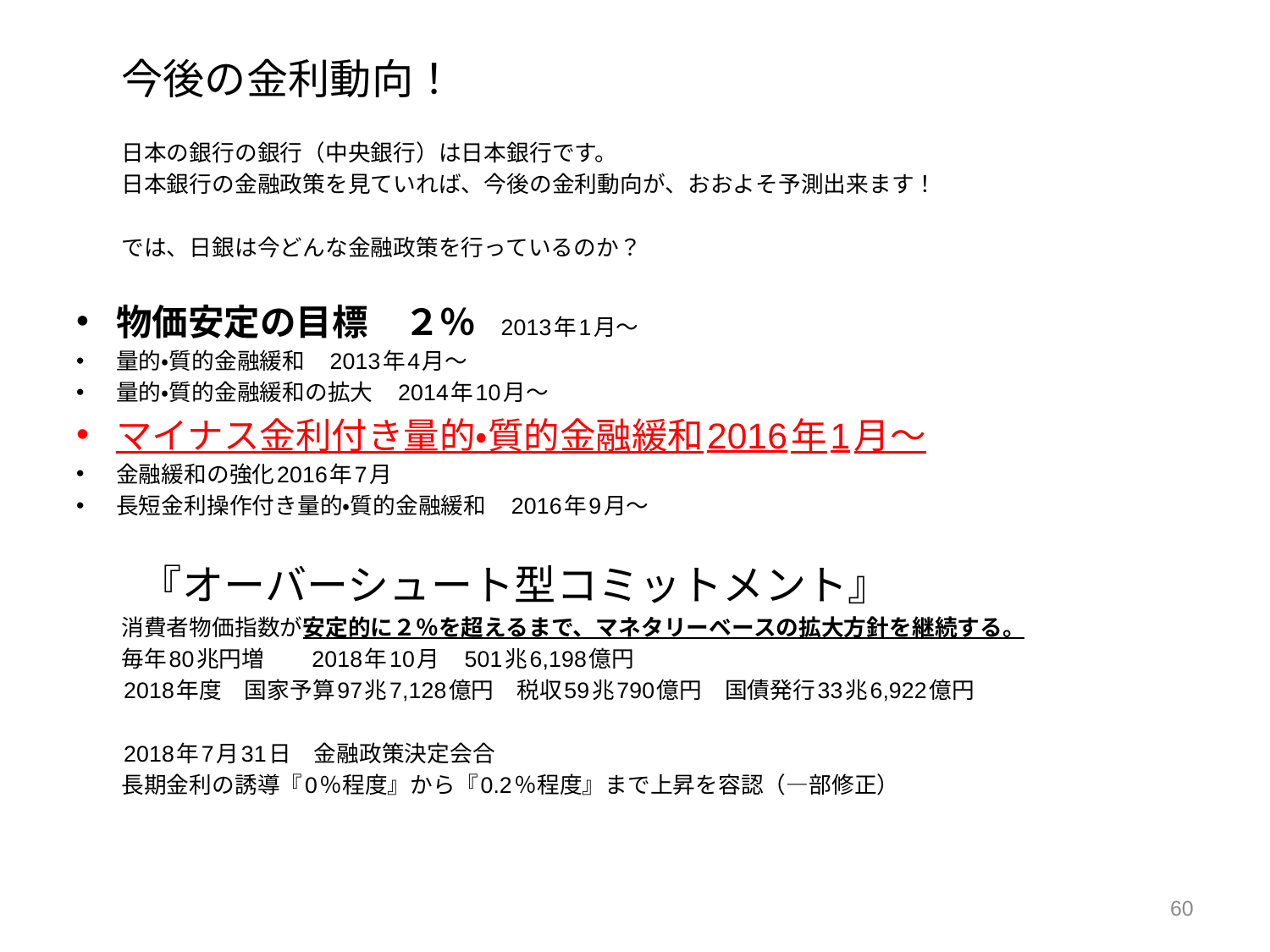

今後の金利動向！

　　日本の銀行の銀行（中央銀行）は日本銀行です。
　　日本銀行の金融政策を見ていれば、今後の金利動向が、おおよそ予測出来ます！

　　では、日銀は今どんな金融政策を行っているのか？

物価安定の目標　２％　2013年1月～
量的・質的金融緩和　2013年4月～
量的・質的金融緩和の拡大　2014年10月～
マイナス金利付き量的・質的金融緩和2016年1月～
金融緩和の強化2016年7月
長短金利操作付き量的・質的金融緩和　2016年9月～

　　『オーバーシュート型コミットメント』
　　消費者物価指数が安定的に２％を超えるまで、マネタリーベースの拡大方針を継続する。
　　毎年80兆円増　　2018年10月　501兆6,198億円
　　2018年度　国家予算97兆7,128億円　税収59兆790億円　国債発行33兆6,922億円

　　2018年7月31日　金融政策決定会合
　　長期金利の誘導『0％程度』から『0.2％程度』まで上昇を容認（―部修正）

60